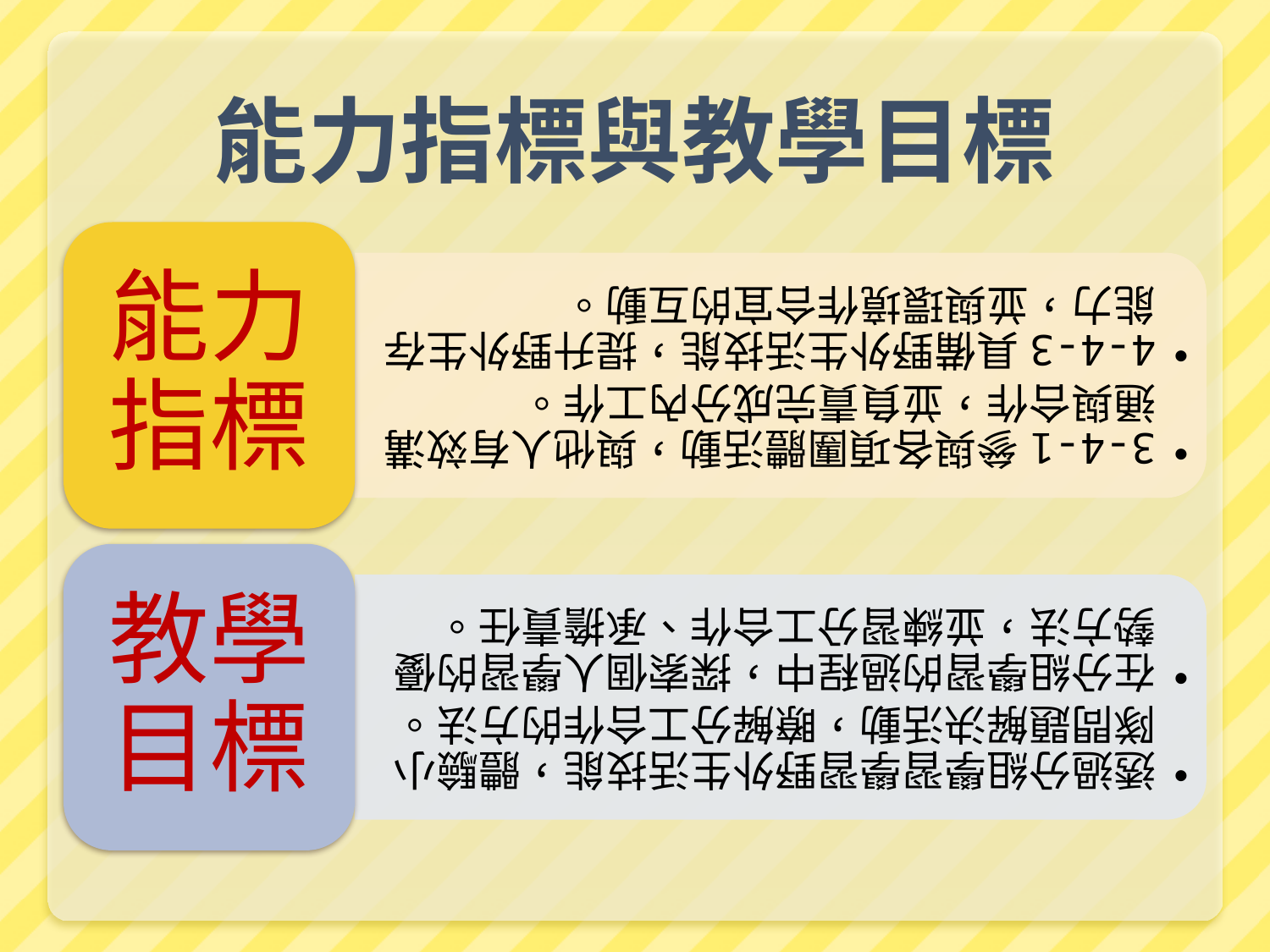

# 能力指標與教學目標
3-4-1參與各項團體活動，與他人有效溝通與合作，並負責完成分內工作。
4-4-3具備野外生活技能，提升野外生存能力，並與環境作合宜的互動。
能力指標
透過分組學習學習野外生活技能，體驗小隊問題解決活動，瞭解分工合作的方法。
在分組學習的過程中，探索個人學習的優勢方法，並練習分工合作、承擔責任。
教學目標